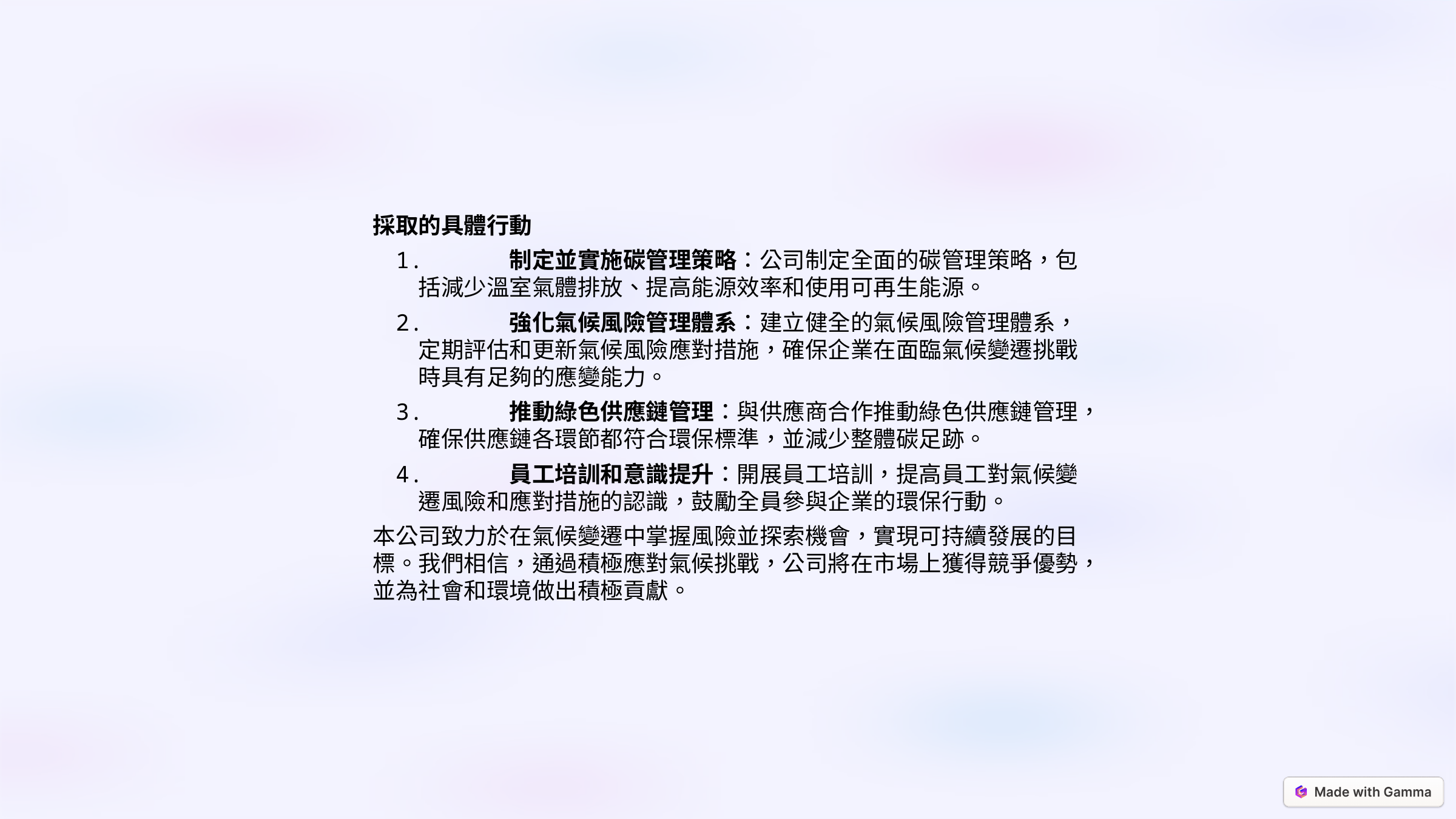

採取的具體行動
1.	制定並實施碳管理策略：公司制定全面的碳管理策略，包括減少溫室氣體排放、提高能源效率和使用可再生能源。
2.	強化氣候風險管理體系：建立健全的氣候風險管理體系，定期評估和更新氣候風險應對措施，確保企業在面臨氣候變遷挑戰時具有足夠的應變能力。
3.	推動綠色供應鏈管理：與供應商合作推動綠色供應鏈管理，確保供應鏈各環節都符合環保標準，並減少整體碳足跡。
4.	員工培訓和意識提升：開展員工培訓，提高員工對氣候變遷風險和應對措施的認識，鼓勵全員參與企業的環保行動。
本公司致力於在氣候變遷中掌握風險並探索機會，實現可持續發展的目標。我們相信，通過積極應對氣候挑戰，公司將在市場上獲得競爭優勢，並為社會和環境做出積極貢獻。